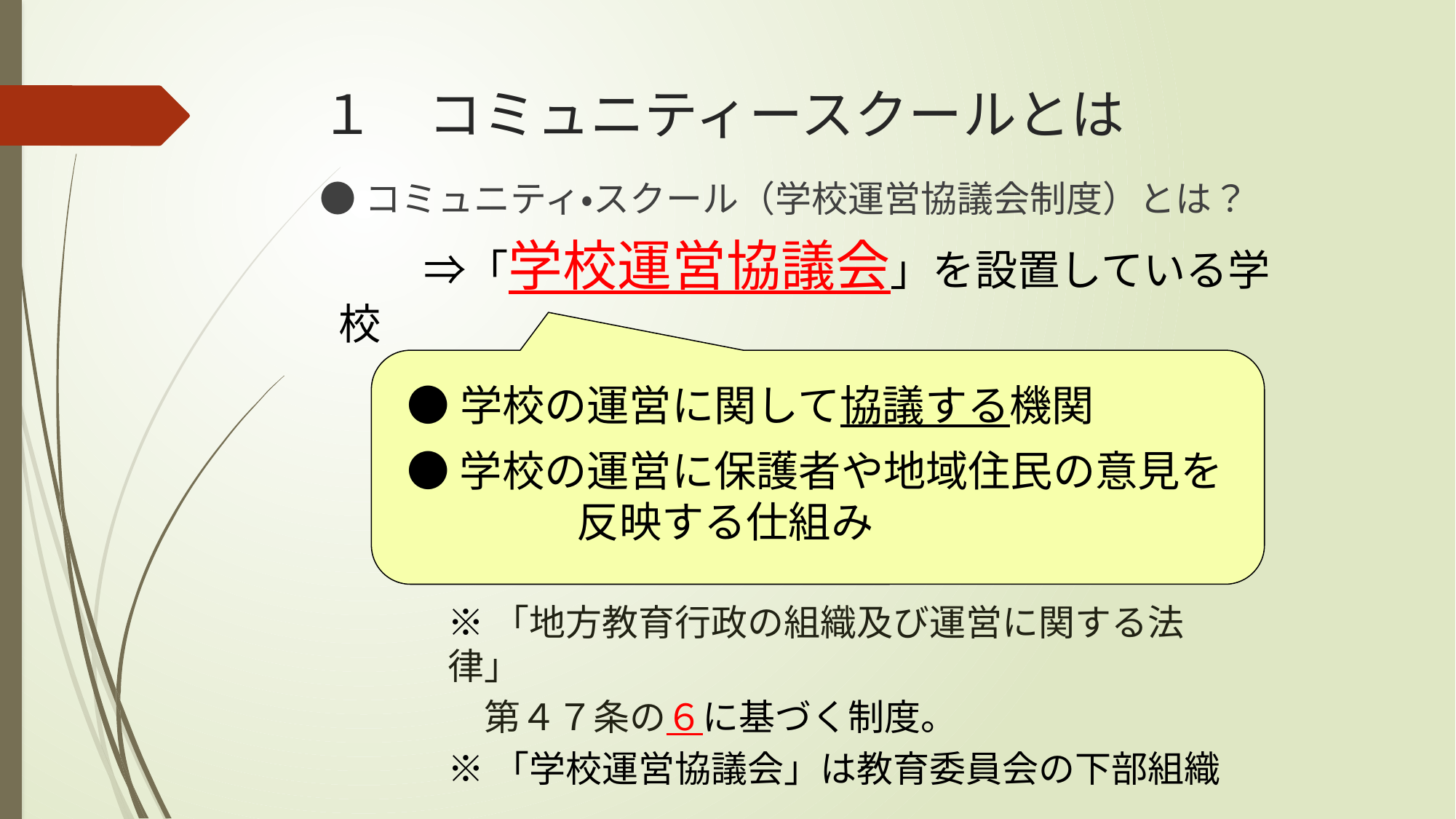

# １　コミュニティースクールとは
●コミュニティ・スクール（学校運営協議会制度）とは？

　　⇒「学校運営協議会」を設置している学校

●学校の運営に関して協議する機関
●学校の運営に保護者や地域住民の意見を　　　　反映する仕組み
※「地方教育行政の組織及び運営に関する法律」
　第４７条の６に基づく制度。
※「学校運営協議会」は教育委員会の下部組織